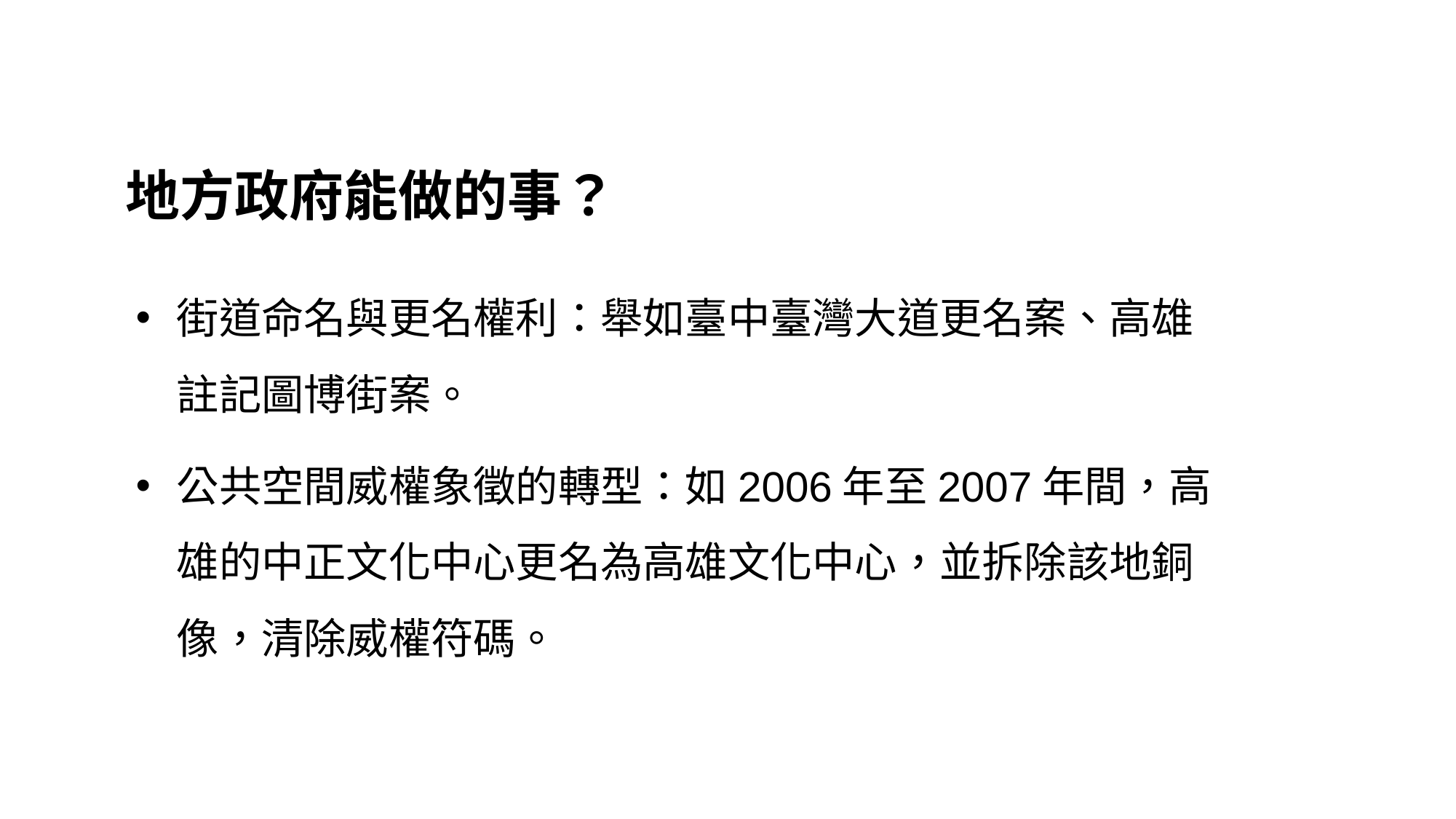

# 地方政府能做的事？
街道命名與更名權利：舉如臺中臺灣大道更名案、高雄註記圖博街案。
公共空間威權象徵的轉型：如2006年至2007年間，高雄的中正文化中心更名為高雄文化中心，並拆除該地銅像，清除威權符碼。